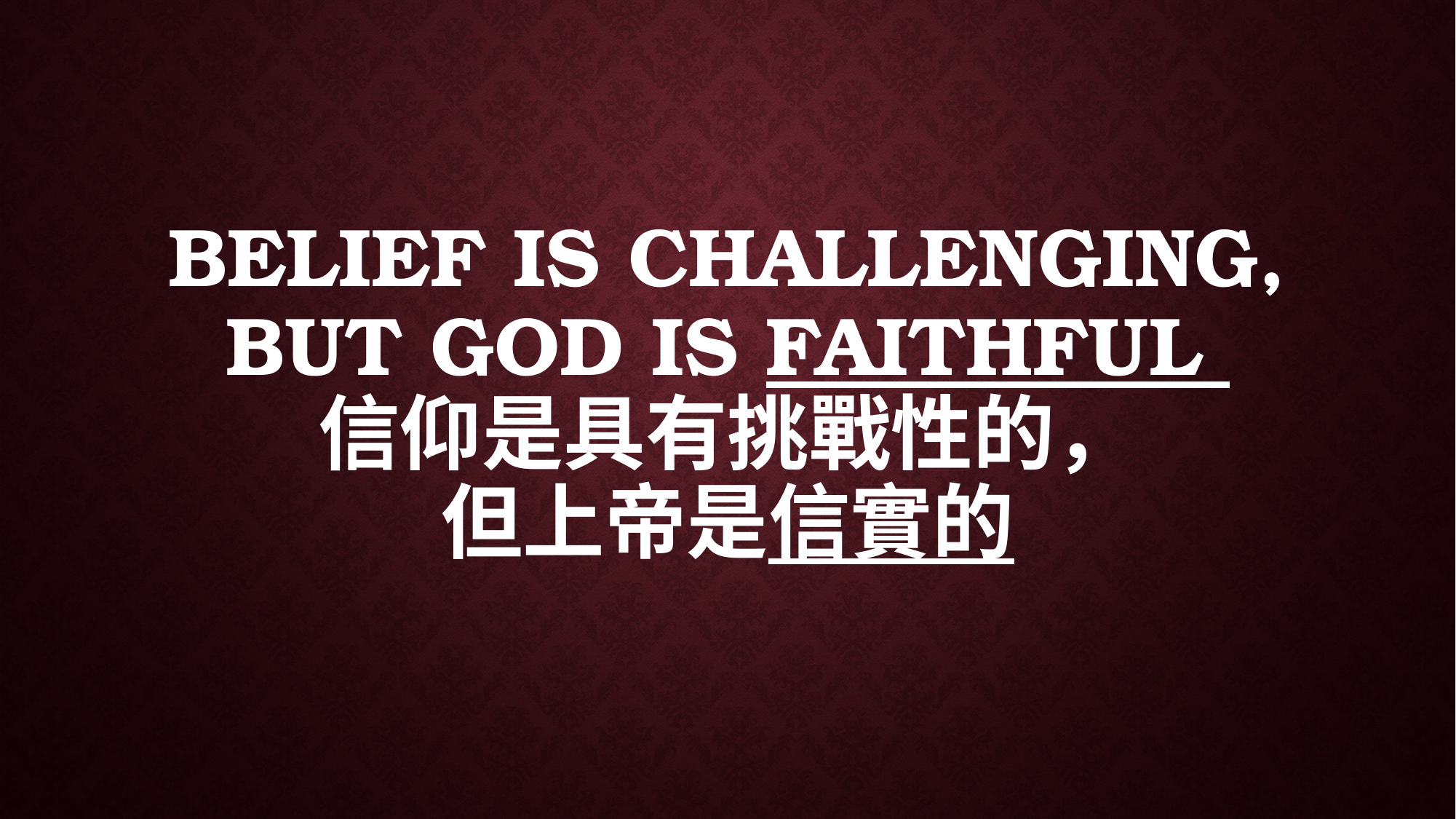

# Belief is challenging, but GOD IS FAITHFUL 信仰是具有挑戰性的， 但上帝是信實的